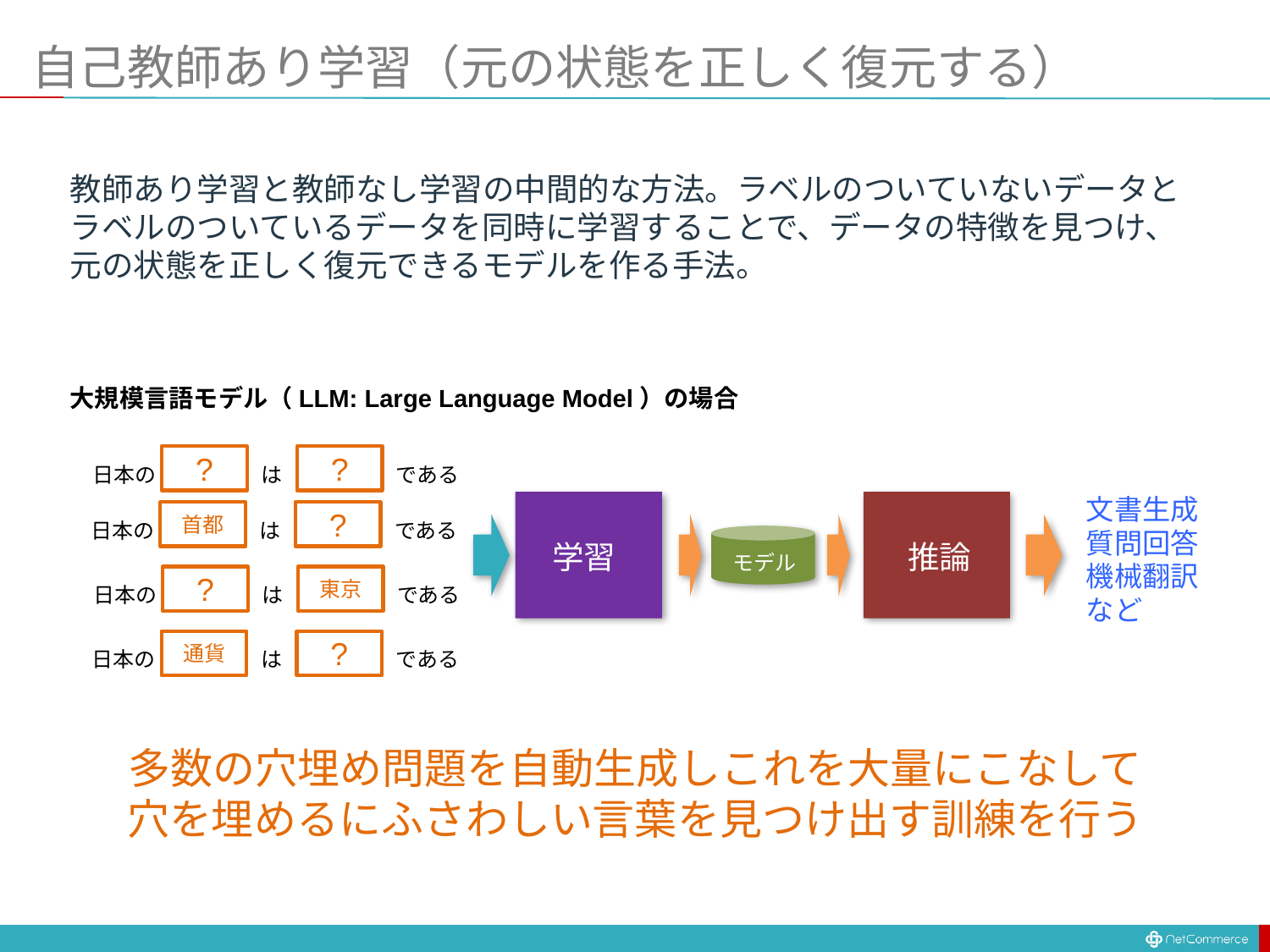

# 自己教師あり学習（元の状態を正しく復元する）

教師あり学習と教師なし学習の中間的な方法。ラベルのついていないデータとラベルのついているデータを同時に学習することで、データの特徴を見つけ、元の状態を正しく復元できるモデルを作る手法。
大規模言語モデル（LLM: Large Language Model）の場合
?
?
日本の
は
である
文書生成
質問回答
機械翻訳
など

首都
?
日本の
は
である

学習
推論
モデル
?
東京
日本の
は
である
通貨
?
日本の
は
である
多数の穴埋め問題を自動生成しこれを大量にこなして
穴を埋めるにふさわしい言葉を見つけ出す訓練を行う